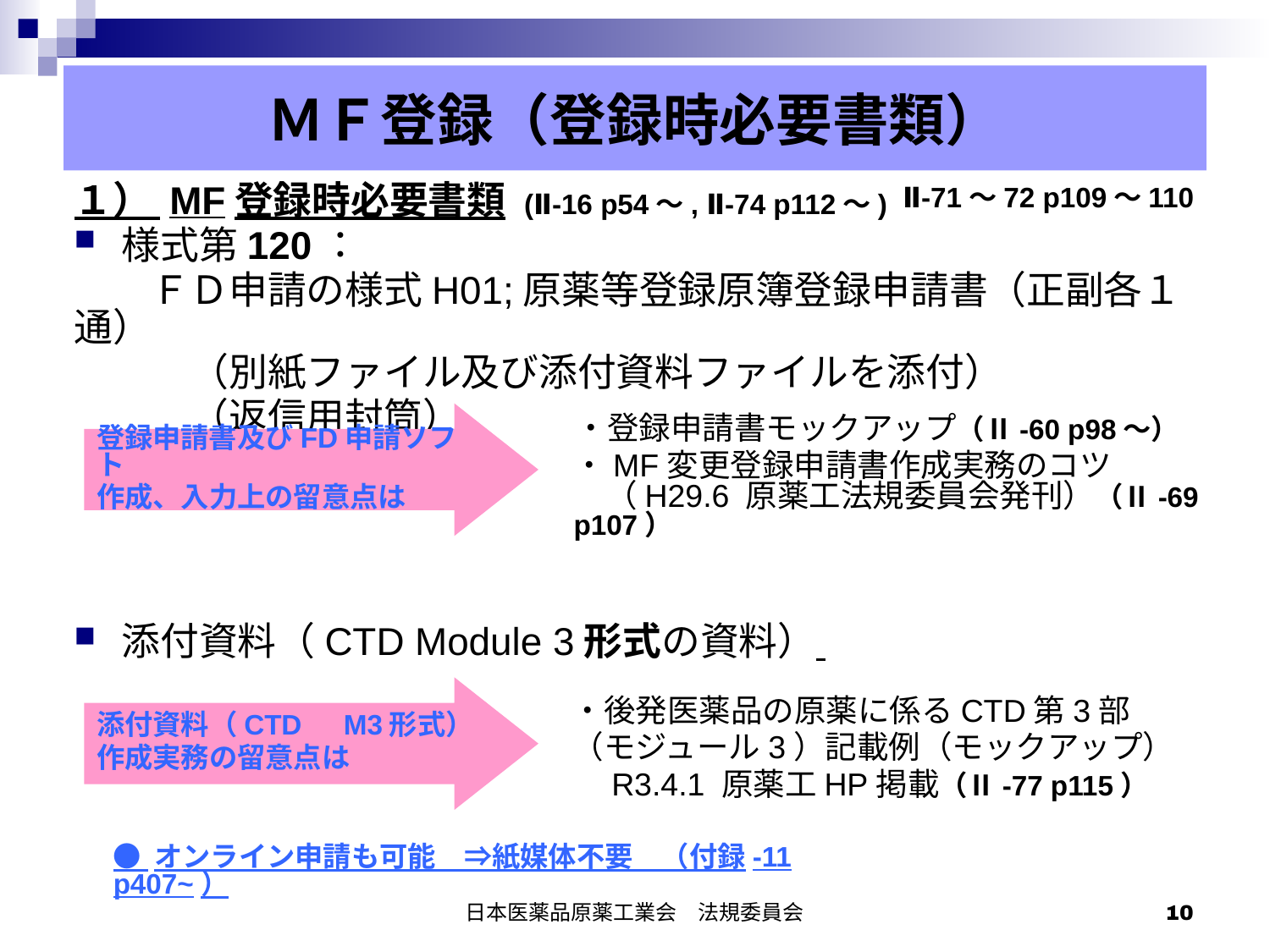

# ＭＦ登録（登録時必要書類）
１） MF登録時必要書類 (Ⅱ-16 p54〜, Ⅱ-74 p112〜)
様式第120：
　　ＦＤ申請の様式H01;原薬等登録原簿登録申請書（正副各１通）
　　　（別紙ファイル及び添付資料ファイルを添付）
　　　（返信用封筒）

添付資料（CTD Module 3形式の資料）

Ⅱ-71〜72 p109〜110
登録申請書及びFD申請ソフト
作成、入力上の留意点は
・登録申請書モックアップ（Ⅱ-60 p98〜）
・MF変更登録申請書作成実務のコツ 　　　　（H29.6 原薬工法規委員会発刊）（Ⅱ-69 p107）
添付資料（CTD　M3形式）
作成実務の留意点は
・後発医薬品の原薬に係るCTD第3部
（モジュール3）記載例（モックアップ）
　R3.4.1 原薬工HP掲載（Ⅱ-77 p115）

● オンライン申請も可能　⇒紙媒体不要　（付録-11 p407~）
日本医薬品原薬工業会　法規委員会
10